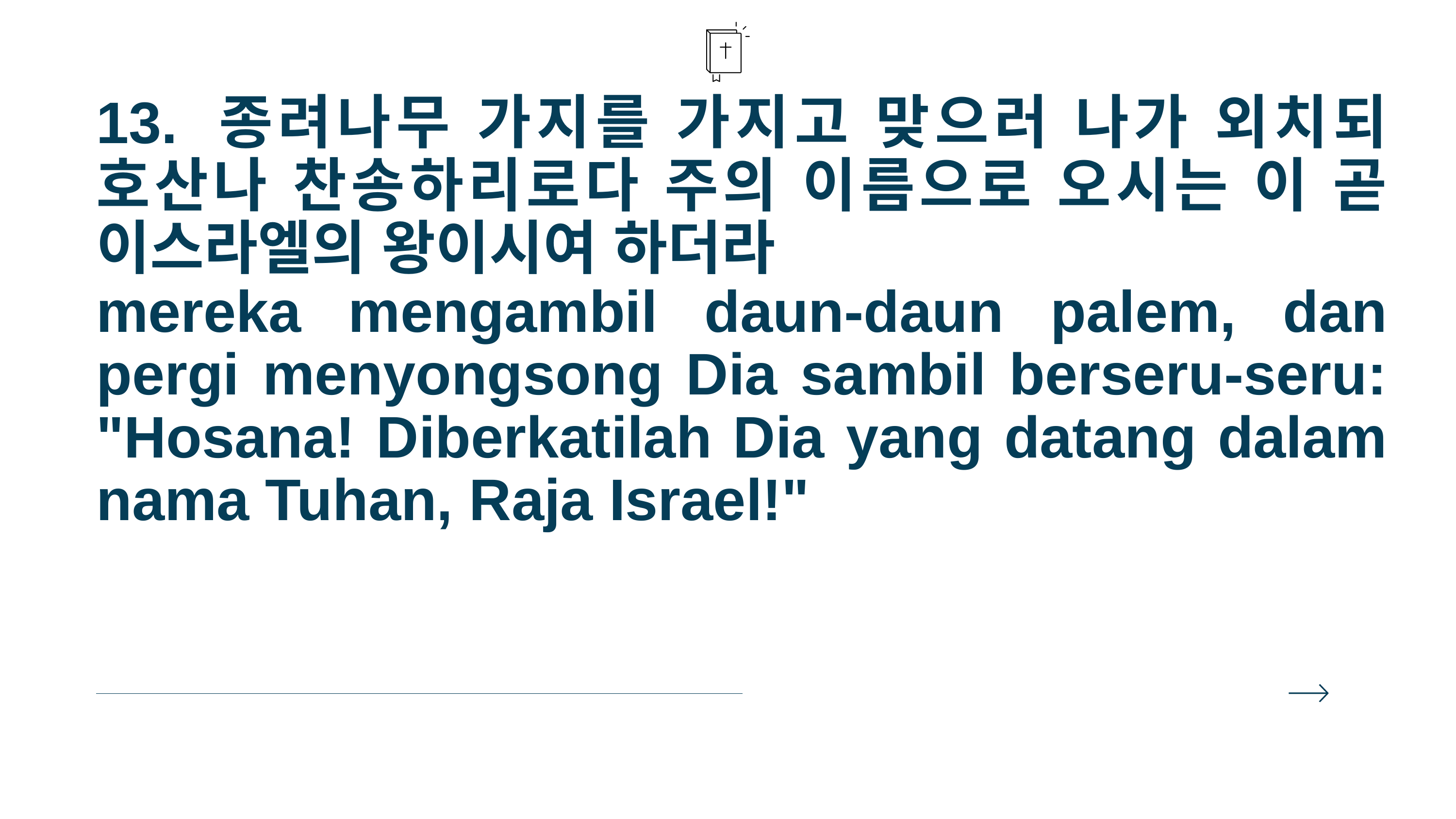

13. 종려나무 가지를 가지고 맞으러 나가 외치되 호산나 찬송하리로다 주의 이름으로 오시는 이 곧 이스라엘의 왕이시여 하더라
mereka mengambil daun-daun palem, dan pergi menyongsong Dia sambil berseru-seru: "Hosana! Diberkatilah Dia yang datang dalam nama Tuhan, Raja Israel!"